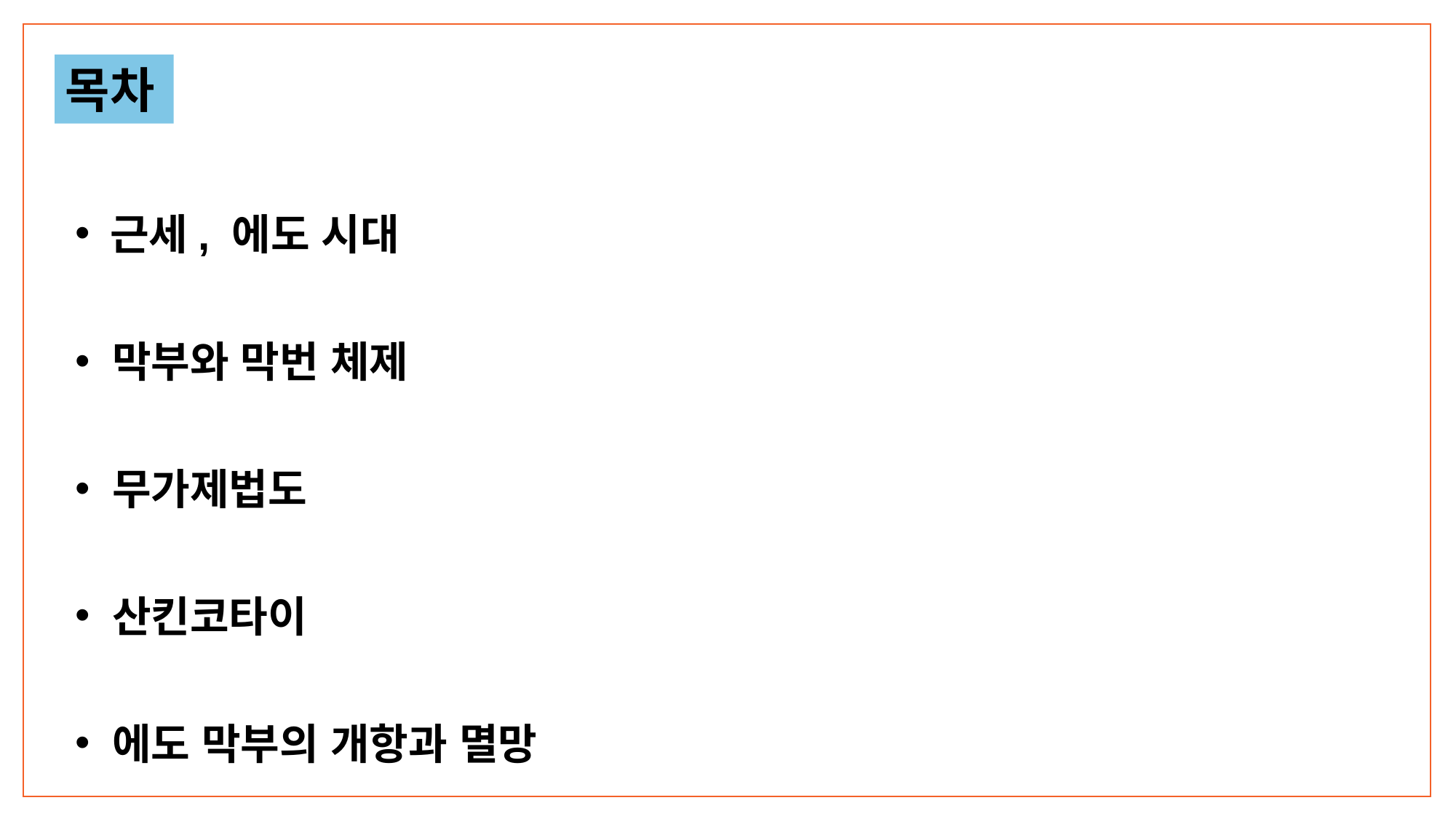

목차
 근세, 에도 시대
 막부와 막번 체제
 무가제법도
 산킨코타이
 에도 막부의 개항과 멸망